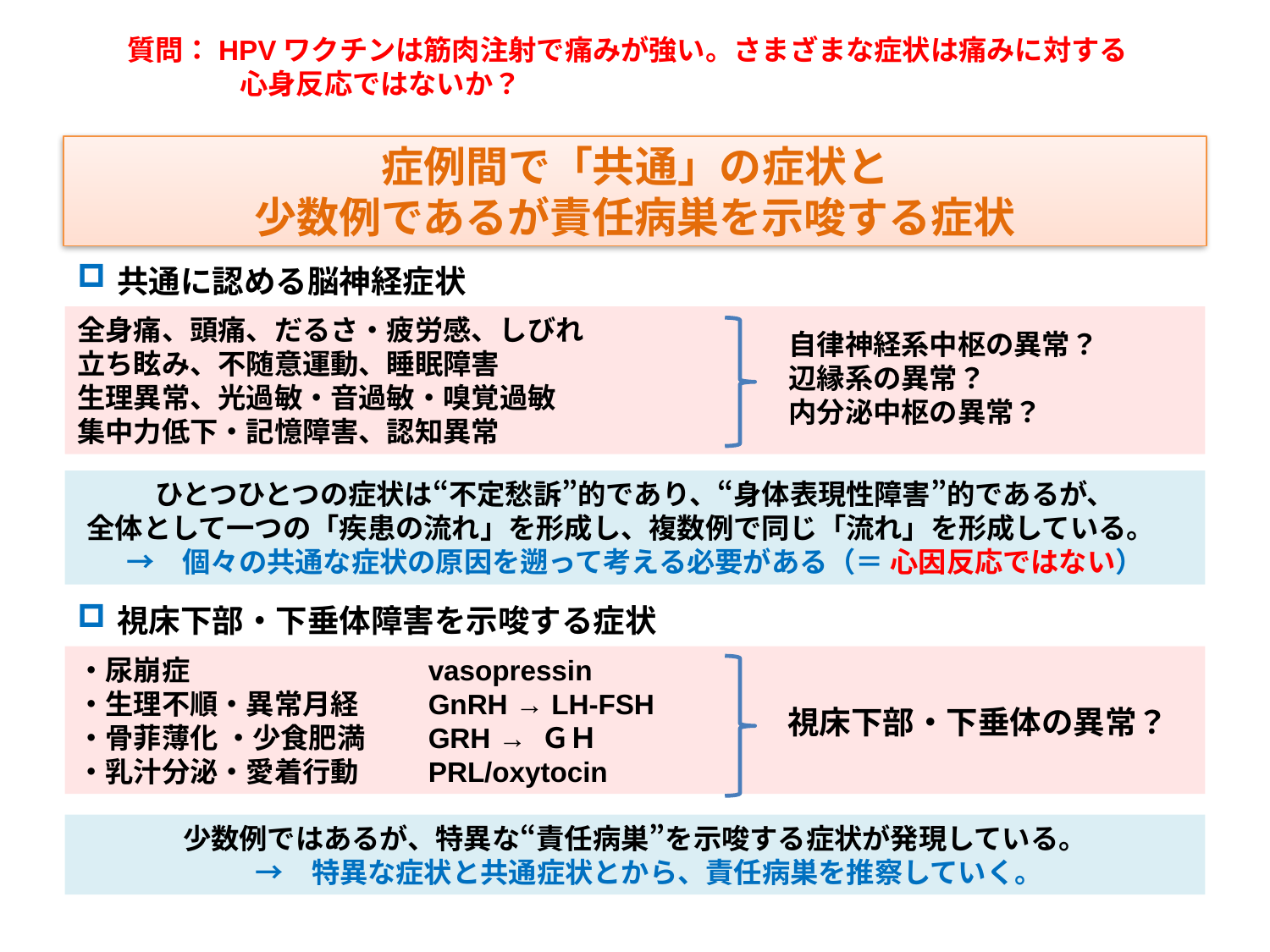

質問：HPVワクチンは筋肉注射で痛みが強い。さまざまな症状は痛みに対する　　　　心身反応ではないか？
# 症例間で「共通」の症状と 少数例であるが責任病巣を示唆する症状
共通に認める脳神経症状
全身痛、頭痛、だるさ・疲労感、しびれ
立ち眩み、不随意運動、睡眠障害
生理異常、光過敏・音過敏・嗅覚過敏
集中力低下・記憶障害、認知異常

自律神経系中枢の異常？
辺縁系の異常？
内分泌中枢の異常？
ひとつひとつの症状は“不定愁訴”的であり、“身体表現性障害”的であるが、
全体として一つの「疾患の流れ」を形成し、複数例で同じ「流れ」を形成している。　→　個々の共通な症状の原因を遡って考える必要がある（＝ 心因反応ではない）
視床下部・下垂体障害を示唆する症状
・尿崩症 　　　　　　　　vasopressin
・生理不順・異常月経 　　GnRH → LH-FSH
・骨菲薄化 ・少食肥満　　GRH → ＧＨ
・乳汁分泌・愛着行動　　 PRL/oxytocin

視床下部・下垂体の異常？

少数例ではあるが、特異な“責任病巣”を示唆する症状が発現している。
　→　特異な症状と共通症状とから、責任病巣を推察していく。